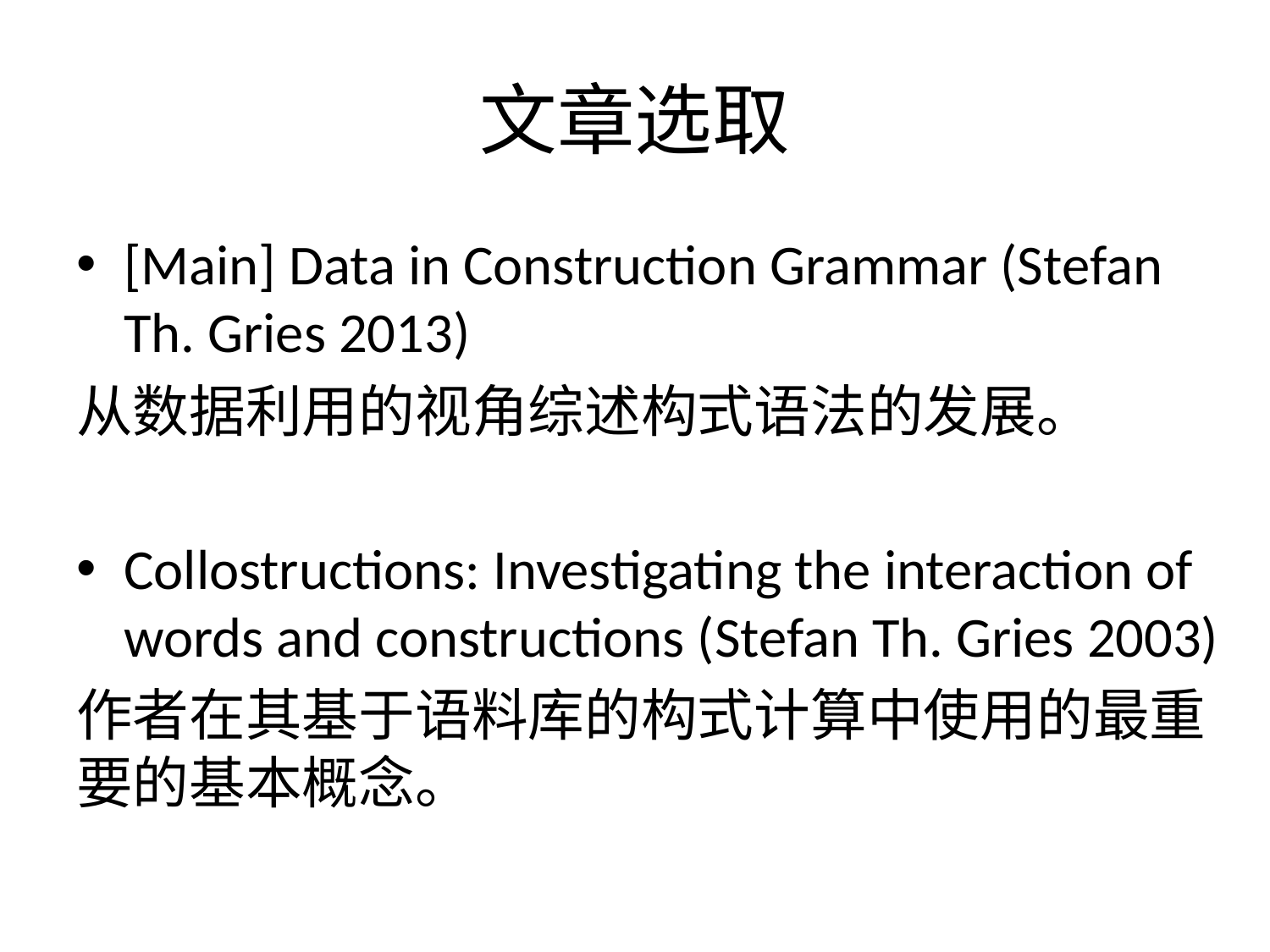

# 文章选取
[Main] Data in Construction Grammar (Stefan Th. Gries 2013)
从数据利用的视角综述构式语法的发展。

Collostructions: Investigating the interaction of words and constructions (Stefan Th. Gries 2003)
作者在其基于语料库的构式计算中使用的最重要的基本概念。